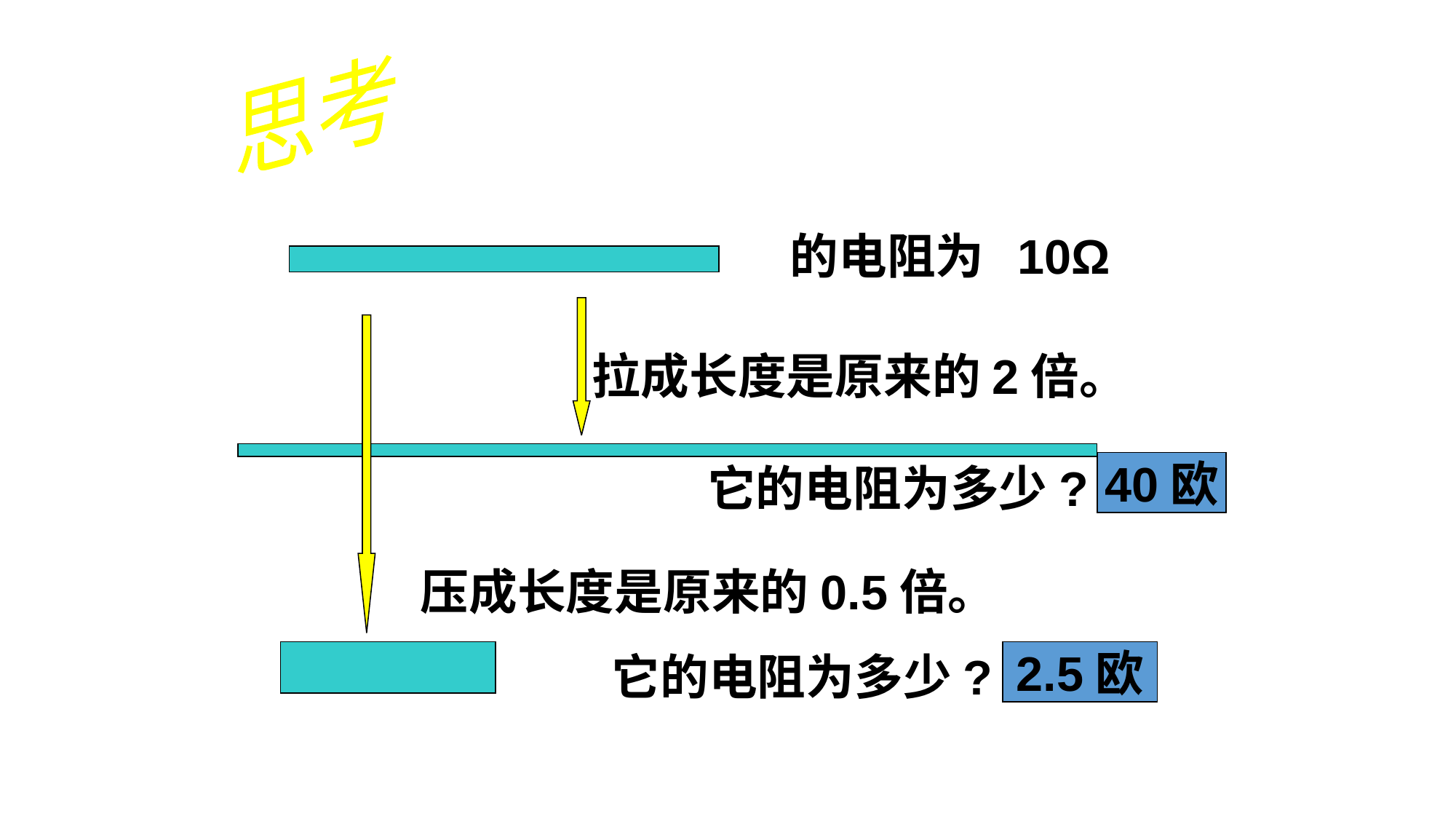

思考
的电阻为  10Ω

拉成长度是原来的2倍。

它的电阻为多少?
40欧
压成长度是原来的0.5倍。
它的电阻为多少?

2.5欧